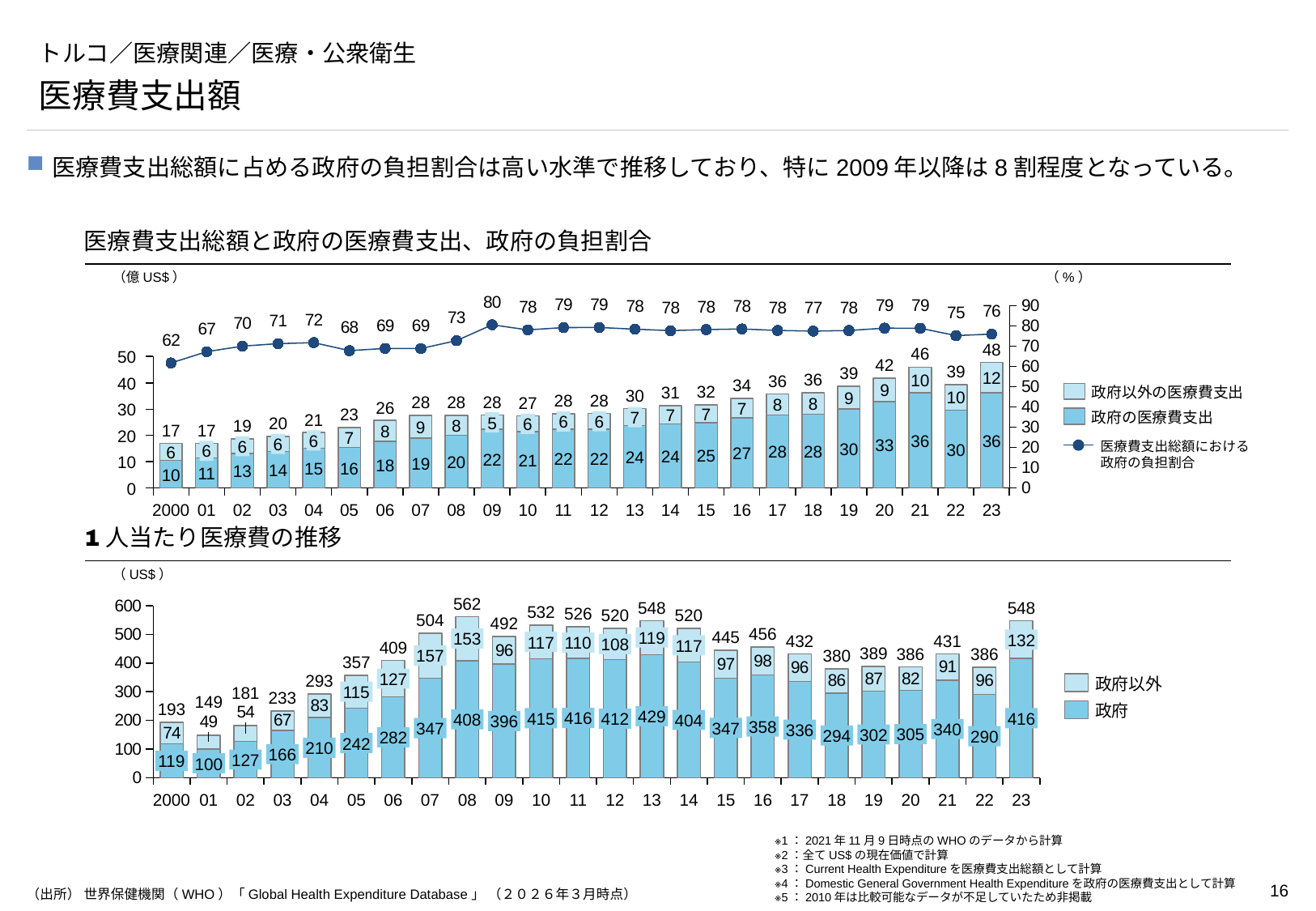

# トルコ／医療関連／医療・公衆衛生
医療費支出額
医療費支出総額に占める政府の負担割合は高い水準で推移しており、特に2009年以降は8割程度となっている。
医療費支出総額と政府の医療費支出、政府の負担割合
（億US$）
（%）

### Chart

| Category |  |
|---|---|
48
46

### Chart

| Category |  |  |
|---|---|---|
50
42
39
39
12
36
10
36
40
34
9
32
31
政府以外の医療費支出

30
10
9
28
28
28
28
28
27
8
8
26
7
30
7
23
7
7
政府の医療費支出

21
6
6
5
20
6
19
8
9
17
17
8
20
7
36
6
36
6
33
6
医療費支出総額における
政府の負担割合
30
30

6
28
28
6
27
25
24
24
22
22
22
21
20
10
19
18
16
15
14
13
11
10
0
2000
01
02
03
04
05
06
07
08
09
10
11
12
13
14
15
16
17
18
19
20
21
22
23
1人当たり医療費の推移
（US$）

### Chart

| Category |  |  |
|---|---|---|
562
548
548
532
526
520
520
504
492
456
445
119
153
132
432
431
117
110
108
117
409
389
386
386
380
157
357
127
293
政府以外

115
181
233
149
193
政府

429
416
415
416
412
408
404
396
358
347
347
340
336
305
302
294
290
282
242
210
166
127
119
100
2000
01
02
03
04
05
06
07
08
09
10
11
12
13
14
15
16
17
18
19
20
21
22
23
※1：2021年11月9日時点のWHOのデータから計算
※2：全てUS$の現在価値で計算
※3：Current Health Expenditureを医療費支出総額として計算
※4：Domestic General Government Health Expenditureを政府の医療費支出として計算
※5：2010年は比較可能なデータが不足していたため非掲載
（出所） 世界保健機関（WHO）「Global Health Expenditure Database」 （２０２６年３月時点）